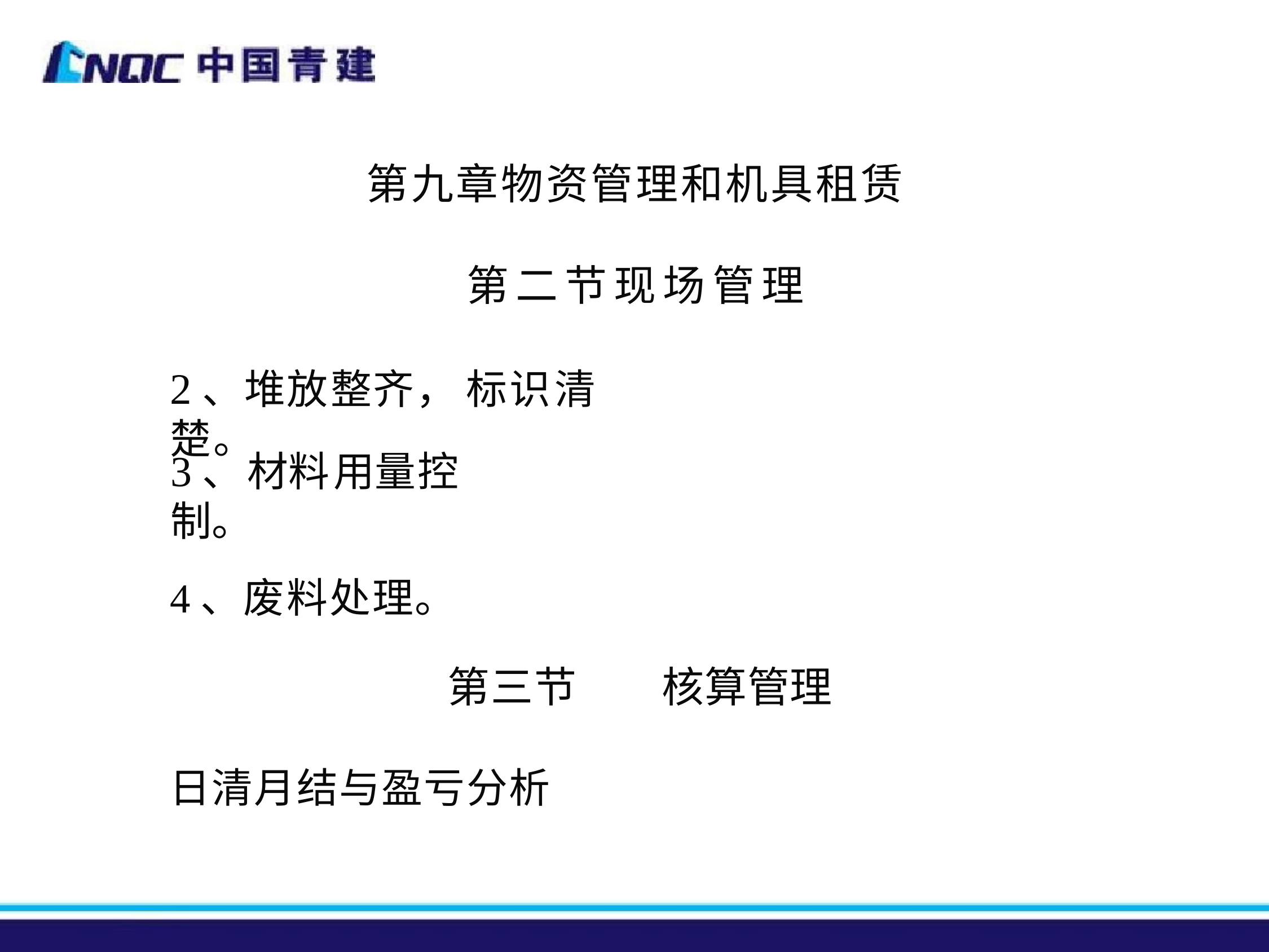

第九章物资管理和机具租赁
第二节现场管理
# 2、堆放整齐， 标识清楚。
3、材料用量控制。
4、废料处理。
第三节
核算管理
日清月结与盈亏分析